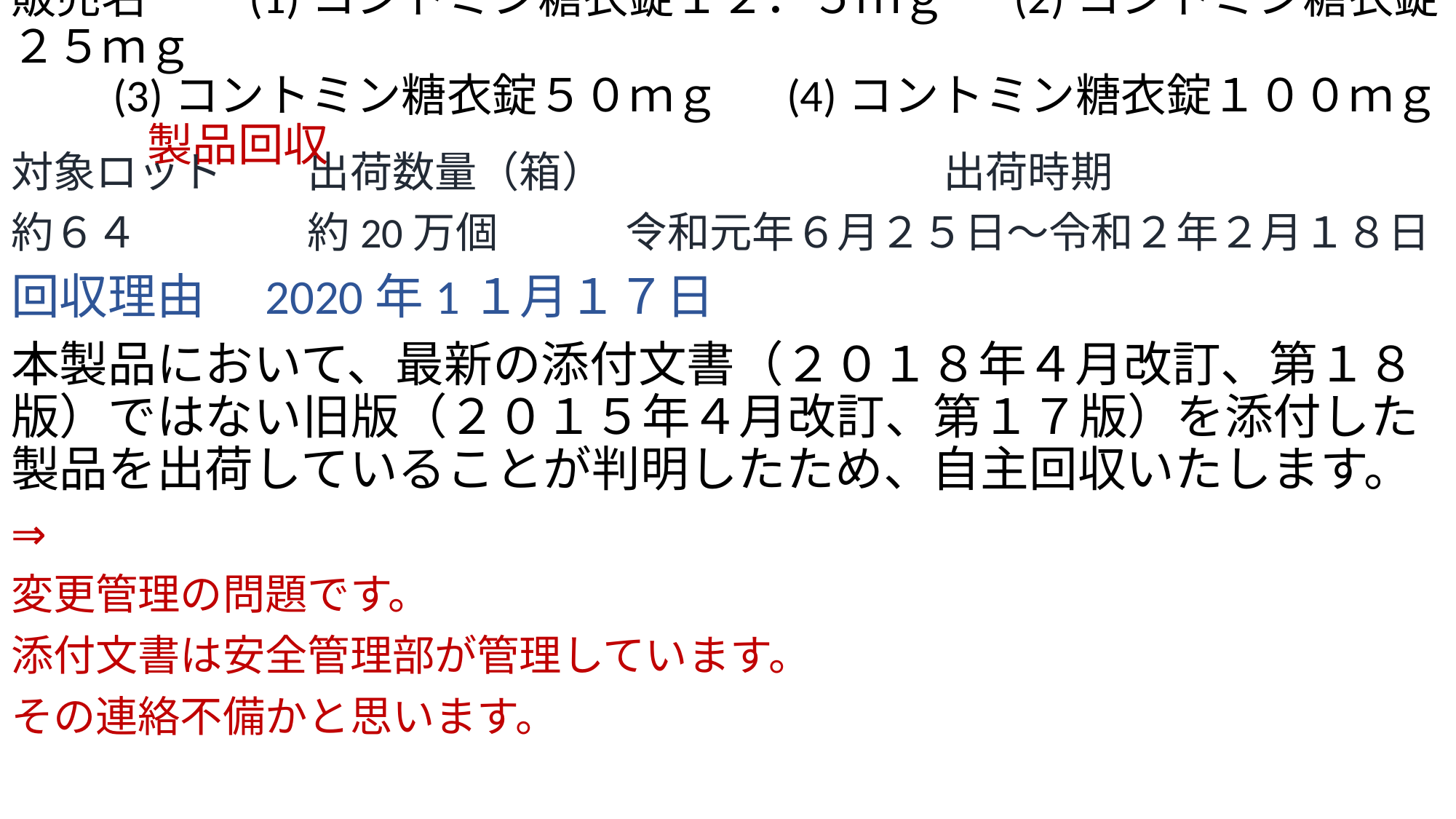

# 販売名　　(1)コントミン糖衣錠１２．５ｍｇ　 (2)コントミン糖衣錠２５ｍｇ 　　(3)コントミン糖衣錠５０ｍｇ　 (4)コントミン糖衣錠１００ｍｇ　　　製品回収
対象ロット　　出荷数量（箱）　　　　　　　　出荷時期
約６４　　　　約20万個　　　令和元年６月２５日～令和２年２月１８日
回収理由　2020年1１月１７日
本製品において、最新の添付文書（２０１８年４月改訂、第１８版）ではない旧版（２０１５年４月改訂、第１７版）を添付した製品を出荷していることが判明したため、自主回収いたします。
⇒
変更管理の問題です。
添付文書は安全管理部が管理しています。
その連絡不備かと思います。